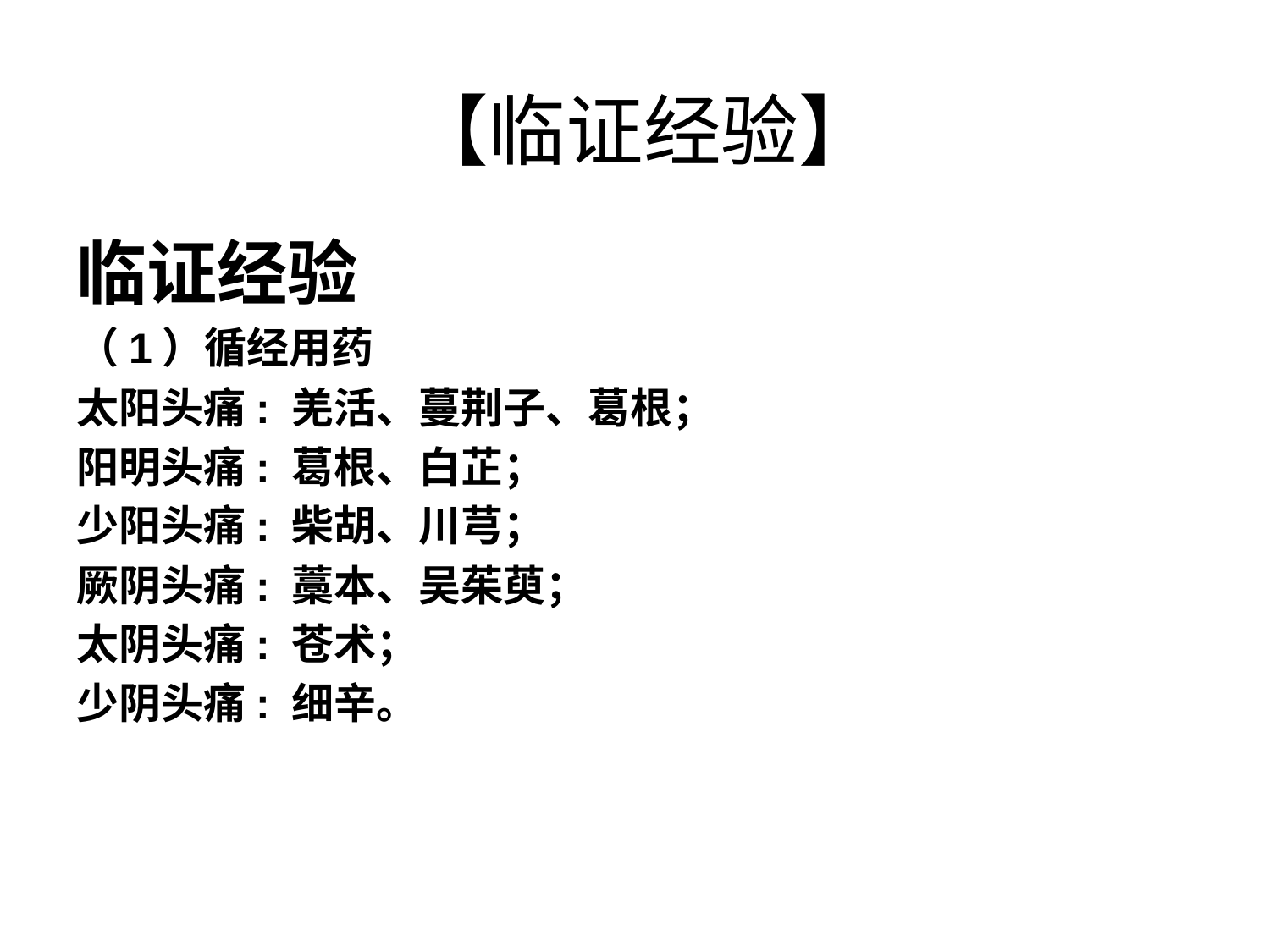

# 【临证经验】
临证经验
（1）循经用药
太阳头痛: 羌活、蔓荆子、葛根；
阳明头痛: 葛根、白芷；
少阳头痛: 柴胡、川芎；
厥阴头痛: 藁本、吴茱萸；
太阴头痛: 苍术；
少阴头痛: 细辛。